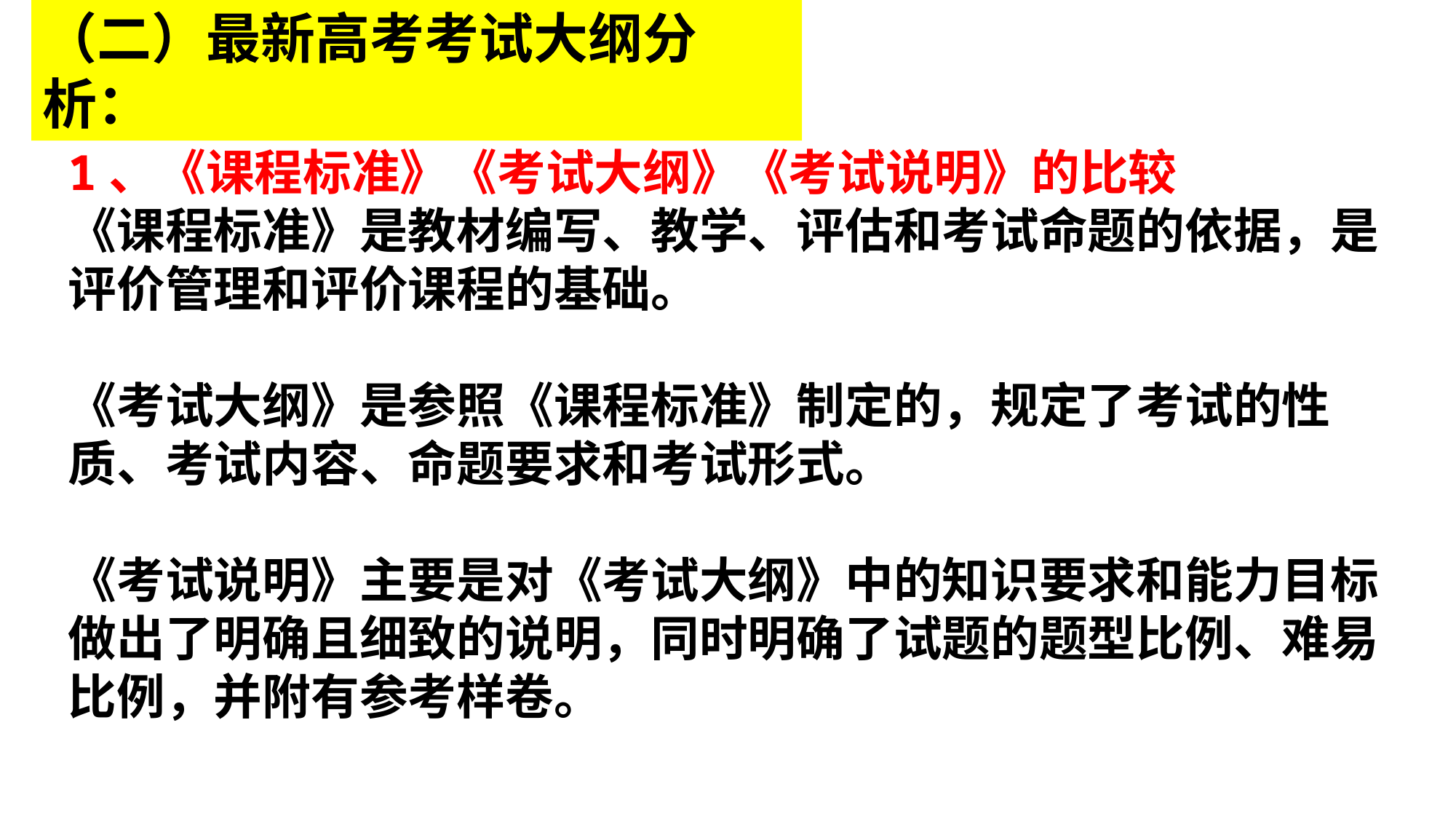

（二）最新高考考试大纲分析：
1、《课程标准》《考试大纲》《考试说明》的比较
《课程标准》是教材编写、教学、评估和考试命题的依据，是评价管理和评价课程的基础。

《考试大纲》是参照《课程标准》制定的，规定了考试的性质、考试内容、命题要求和考试形式。

《考试说明》主要是对《考试大纲》中的知识要求和能力目标做出了明确且细致的说明，同时明确了试题的题型比例、难易比例，并附有参考样卷。